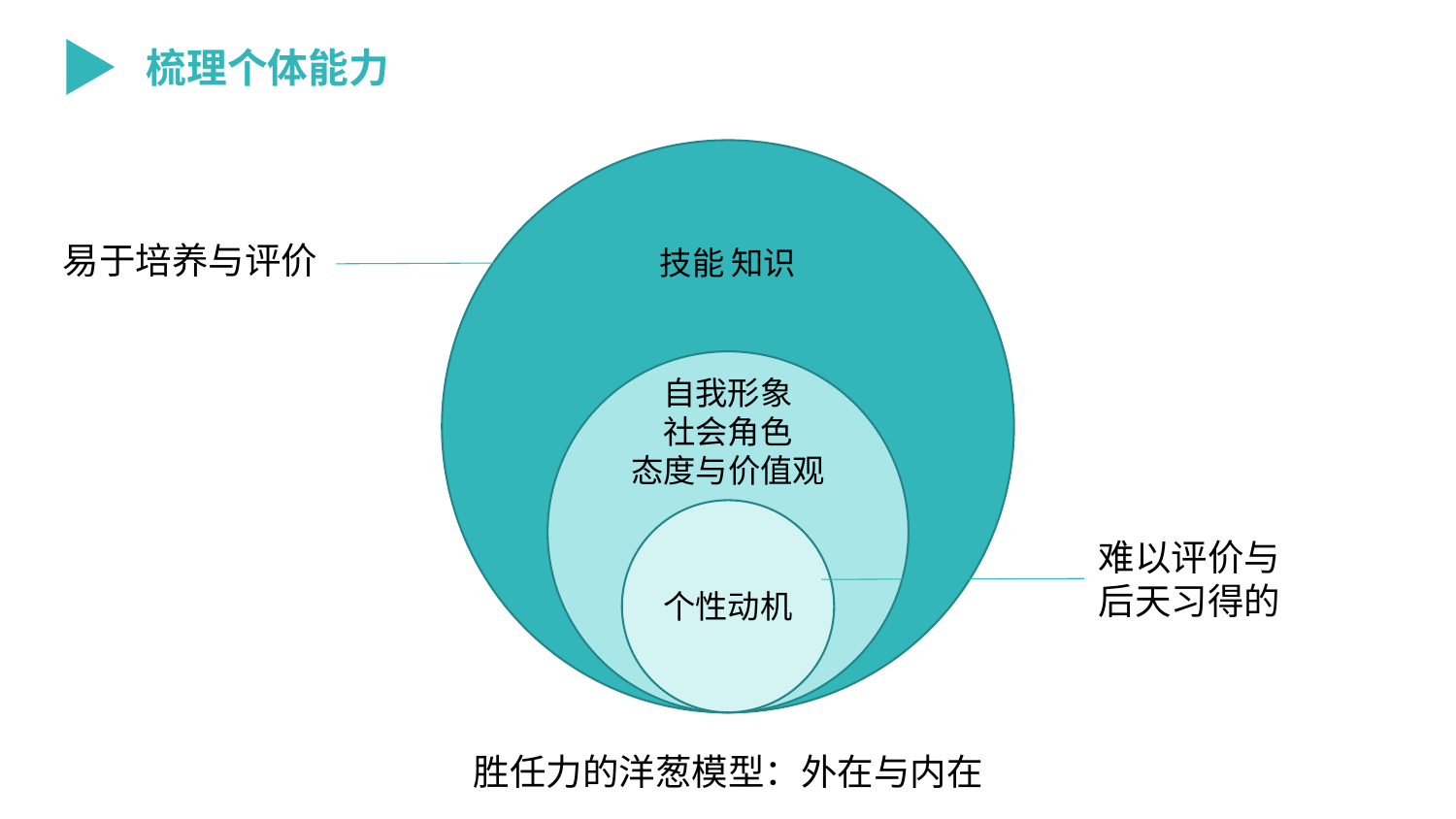

梳理个体能力

技能 知识

自我形象
社会角色
态度与价值观

个性动机
易于培养与评价
难以评价与
后天习得的
胜任力的洋葱模型：外在与内在